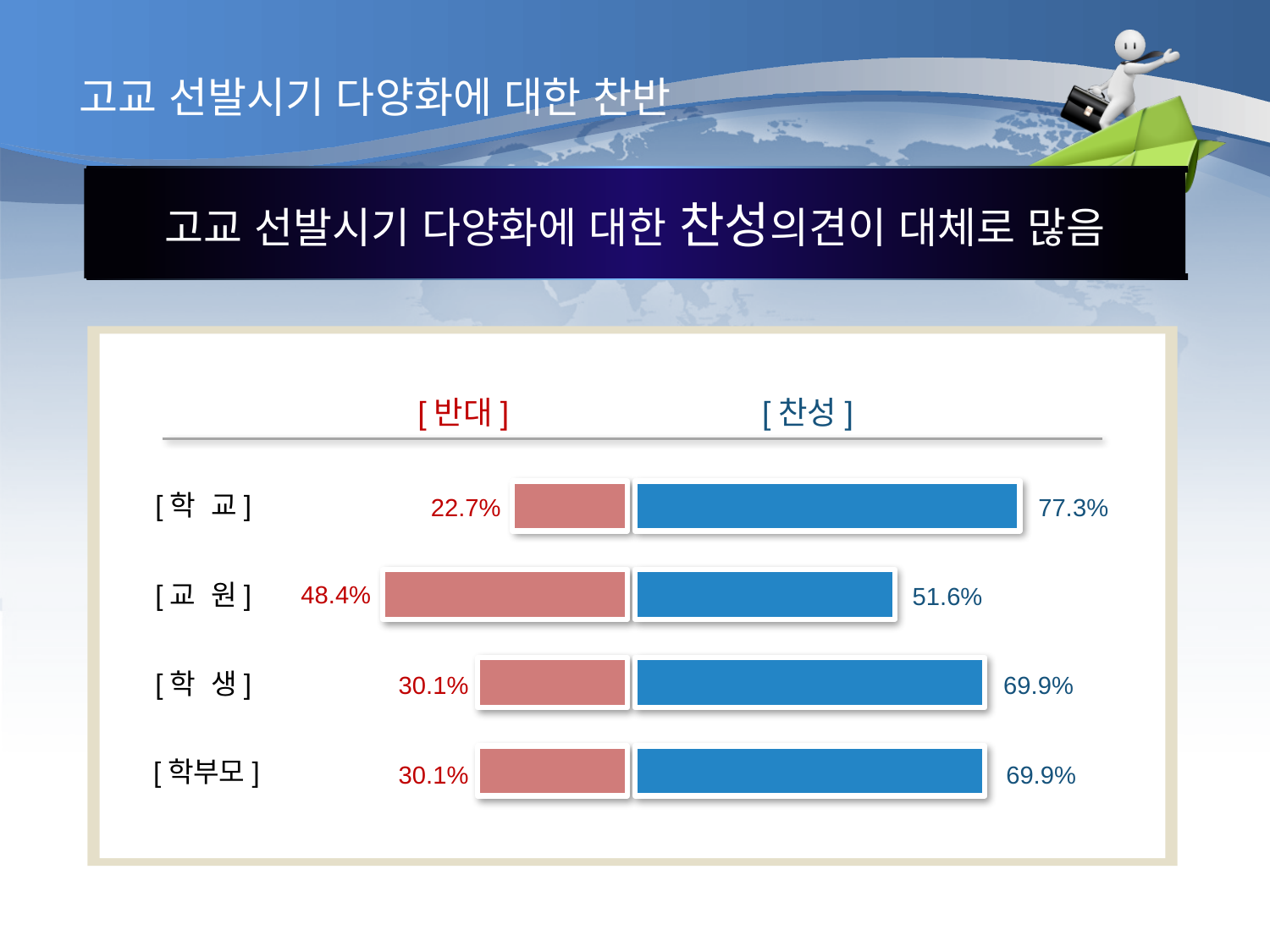

고교 선발시기 다양화에 대한 찬반

고교 선발시기 다양화에 대한 찬성의견이 대체로 많음

[반대]
[찬성]
[학  교]

77.3%
22.7%

[교  원]
48.4%
51.6%

[학  생]
30.1%
69.9%

[학부모]
30.1%
69.9%